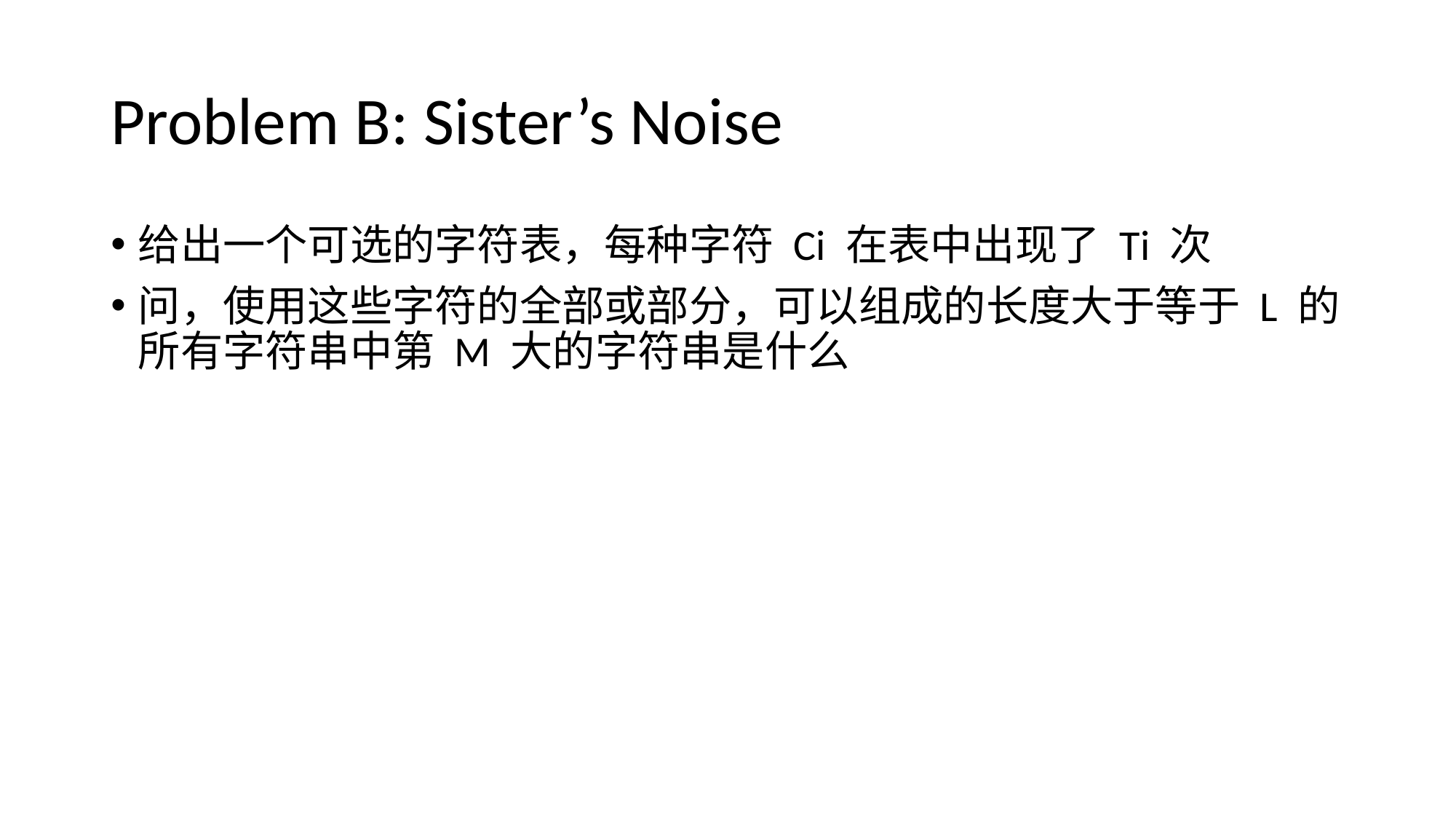

# Problem B: Sister’s Noise
给出一个可选的字符表，每种字符 Ci 在表中出现了 Ti 次
问，使用这些字符的全部或部分，可以组成的长度大于等于 L 的所有字符串中第 M 大的字符串是什么